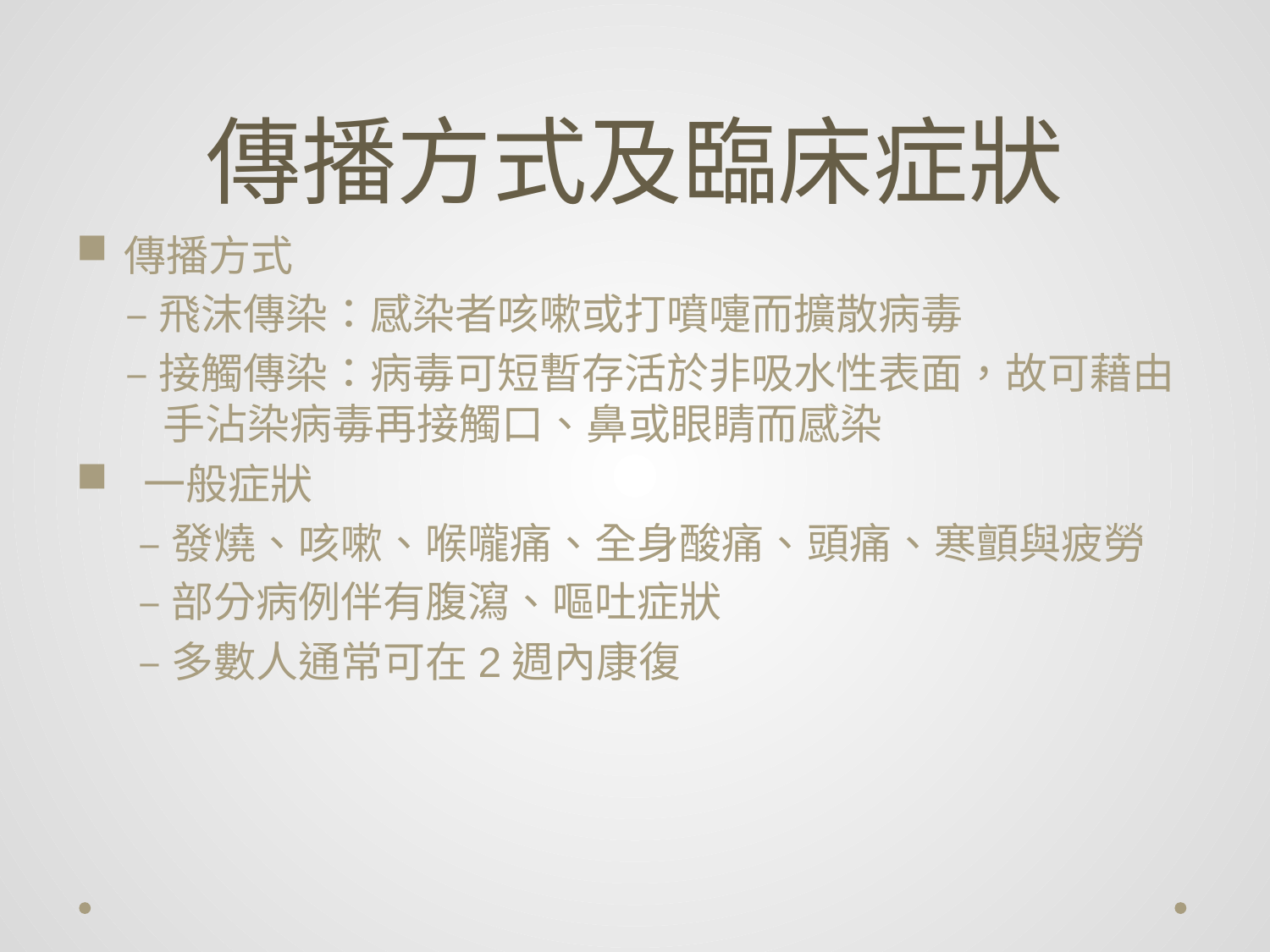

# 傳播方式及臨床症狀
傳播方式
–飛沫傳染：感染者咳嗽或打噴嚏而擴散病毒
–接觸傳染：病毒可短暫存活於非吸水性表面，故可藉由手沾染病毒再接觸口、鼻或眼睛而感染
 一般症狀
–發燒、咳嗽、喉嚨痛、全身酸痛、頭痛、寒顫與疲勞
–部分病例伴有腹瀉、嘔吐症狀
–多數人通常可在2週內康復